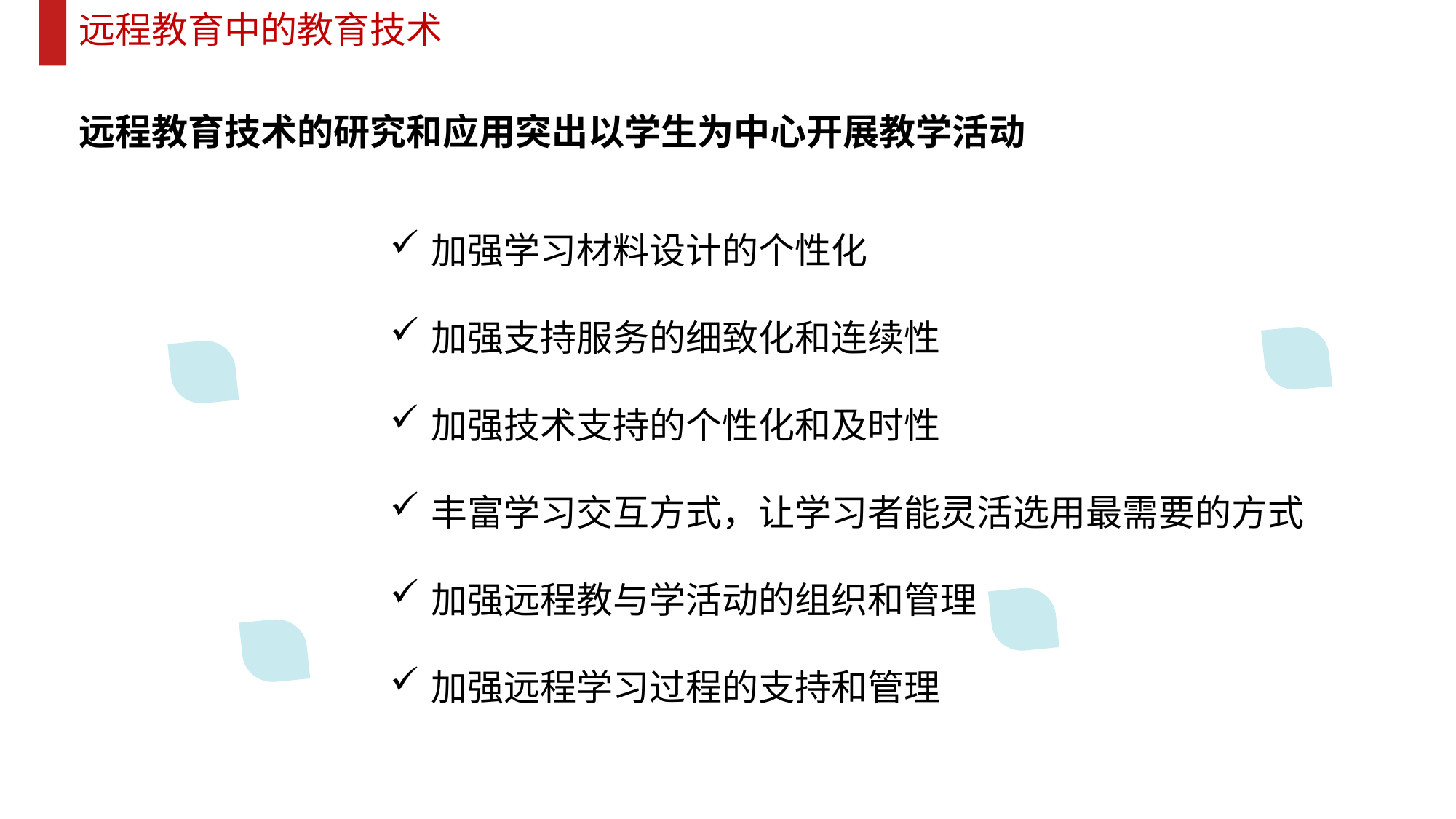

远程教育中的教育技术
远程教育技术的研究和应用突出以学生为中心开展教学活动
加强学习材料设计的个性化
加强支持服务的细致化和连续性
加强技术支持的个性化和及时性
丰富学习交互方式，让学习者能灵活选用最需要的方式
加强远程教与学活动的组织和管理
加强远程学习过程的支持和管理